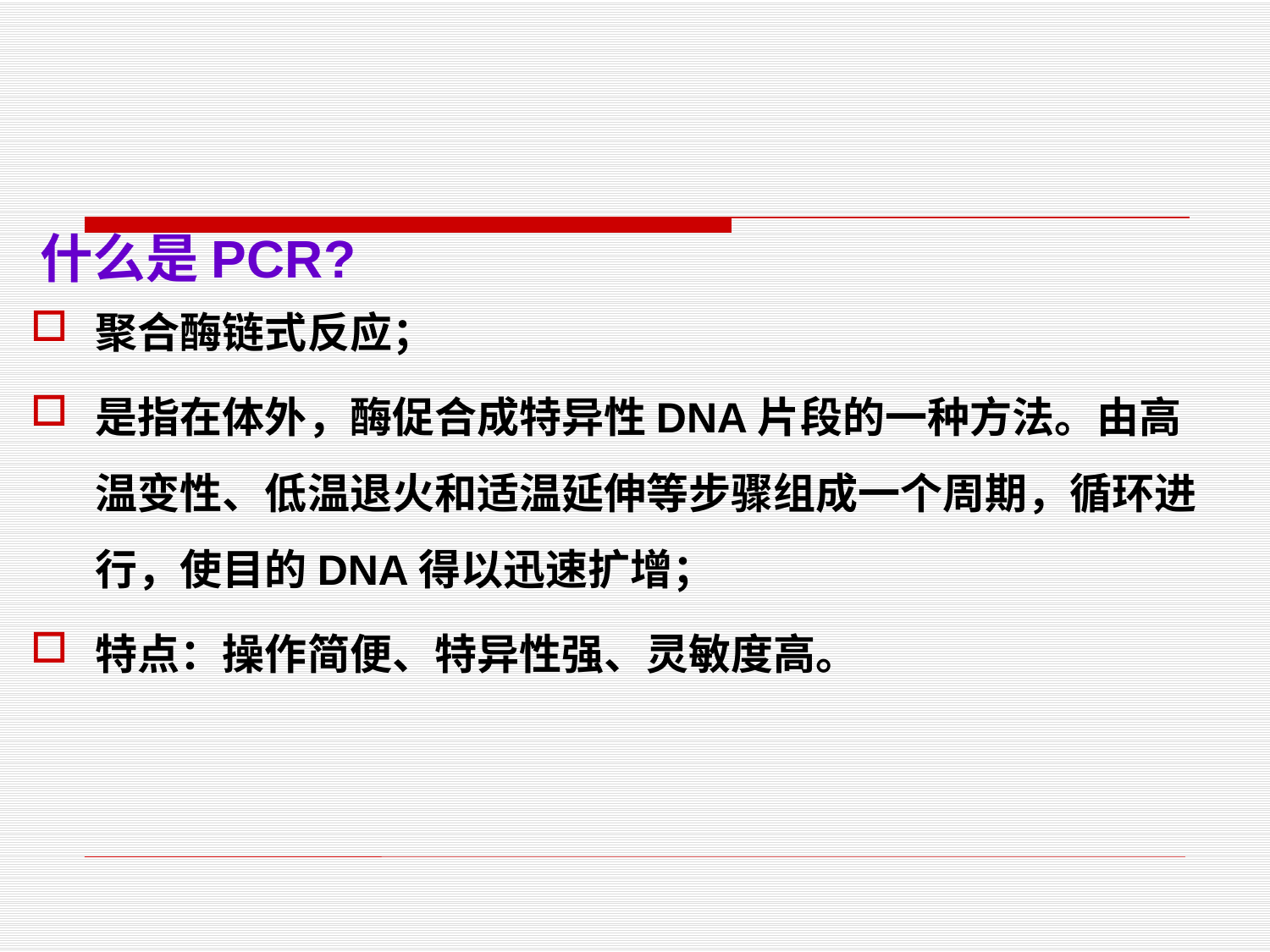

# 什么是PCR?
聚合酶链式反应；
是指在体外，酶促合成特异性DNA片段的一种方法。由高温变性、低温退火和适温延伸等步骤组成一个周期，循环进行，使目的DNA得以迅速扩增；
特点：操作简便、特异性强、灵敏度高。